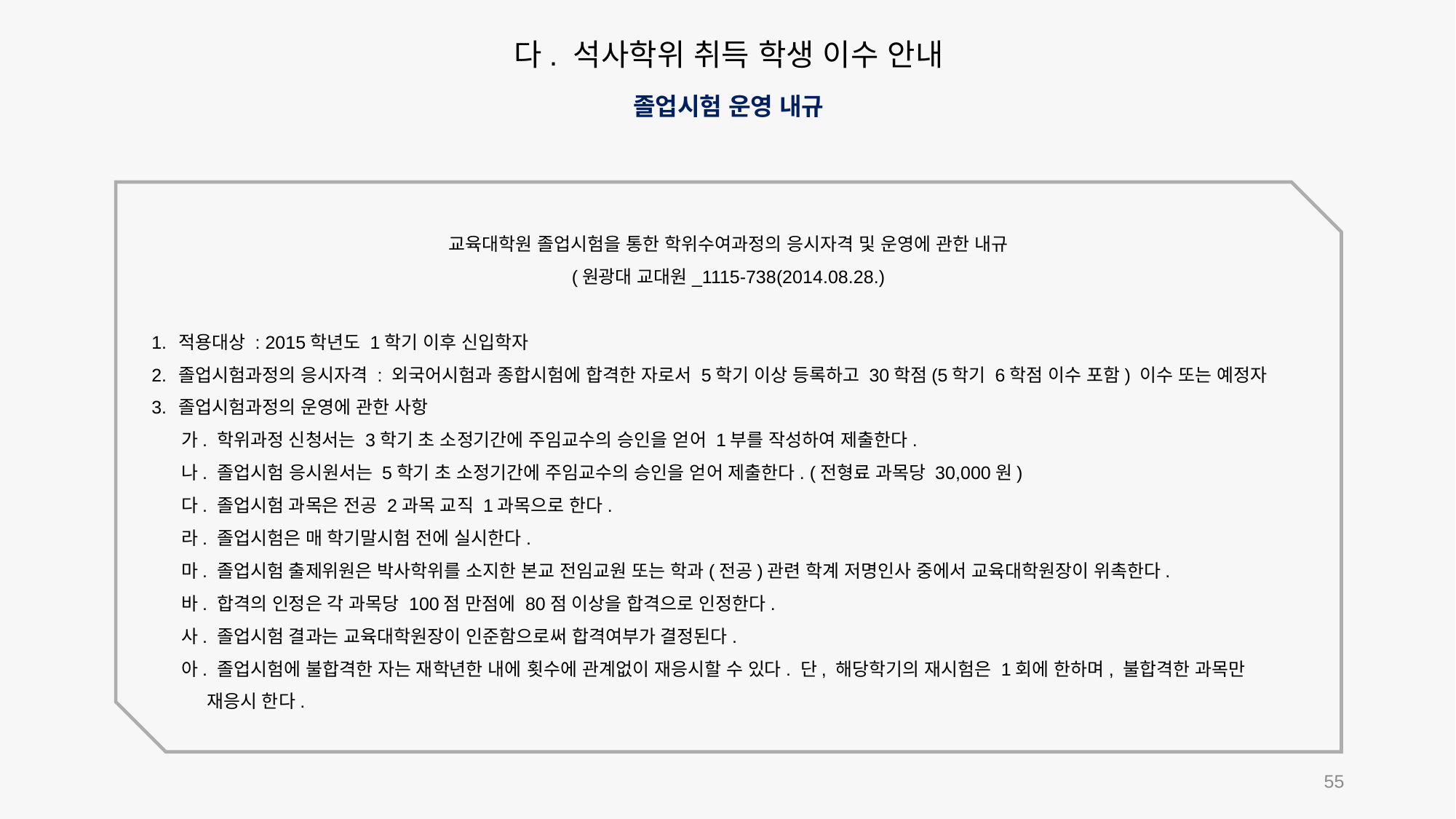

다. 석사학위 취득 학생 이수 안내
졸업시험 운영 내규
교육대학원 졸업시험을 통한 학위수여과정의 응시자격 및 운영에 관한 내규
(원광대 교대원_1115-738(2014.08.28.)

적용대상 : 2015학년도 1학기 이후 신입학자
졸업시험과정의 응시자격 : 외국어시험과 종합시험에 합격한 자로서 5학기 이상 등록하고 30학점(5학기 6학점 이수 포함) 이수 또는 예정자
졸업시험과정의 운영에 관한 사항
     가. 학위과정 신청서는 3학기 초 소정기간에 주임교수의 승인을 얻어 1부를 작성하여 제출한다.
     나. 졸업시험 응시원서는 5학기 초 소정기간에 주임교수의 승인을 얻어 제출한다. (전형료 과목당 30,000원)
     다. 졸업시험 과목은 전공 2과목 교직 1과목으로 한다.
     라. 졸업시험은 매 학기말시험 전에 실시한다.
     마. 졸업시험 출제위원은 박사학위를 소지한 본교 전임교원 또는 학과(전공)관련 학계 저명인사 중에서 교육대학원장이 위촉한다.
     바. 합격의 인정은 각 과목당 100점 만점에 80점 이상을 합격으로 인정한다.
     사. 졸업시험 결과는 교육대학원장이 인준함으로써 합격여부가 결정된다.
     아. 졸업시험에 불합격한 자는 재학년한 내에 횟수에 관계없이 재응시할 수 있다. 단, 해당학기의 재시험은 1회에 한하며, 불합격한 과목만
          재응시 한다.
55